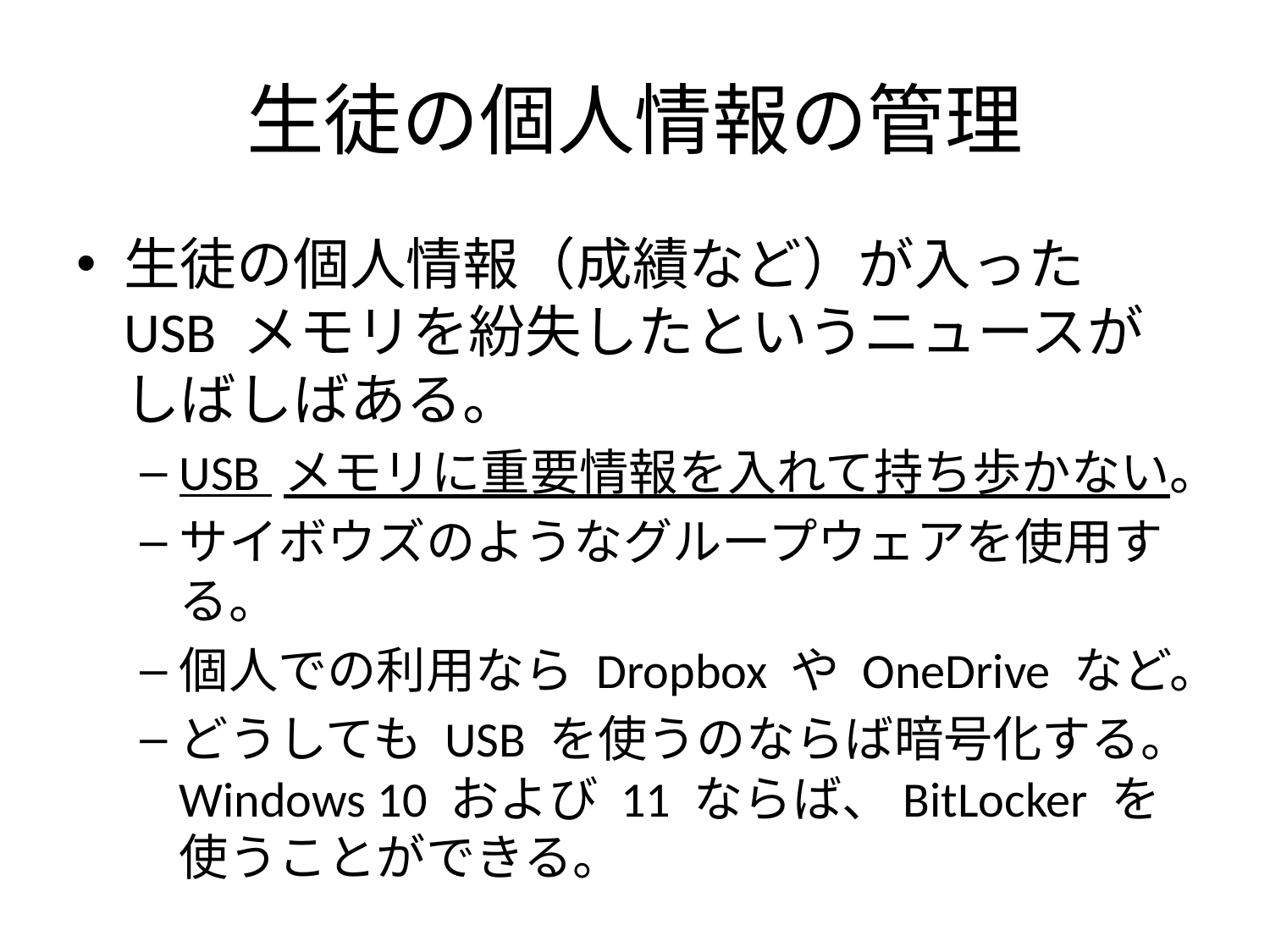

# 生徒の個人情報の管理
生徒の個人情報（成績など）が入った USB メモリを紛失したというニュースがしばしばある。
USB メモリに重要情報を入れて持ち歩かない。
サイボウズのようなグループウェアを使用する。
個人での利用なら Dropbox や OneDrive など。
どうしても USB を使うのならば暗号化する。Windows 10 および 11 ならば、BitLocker を使うことができる。